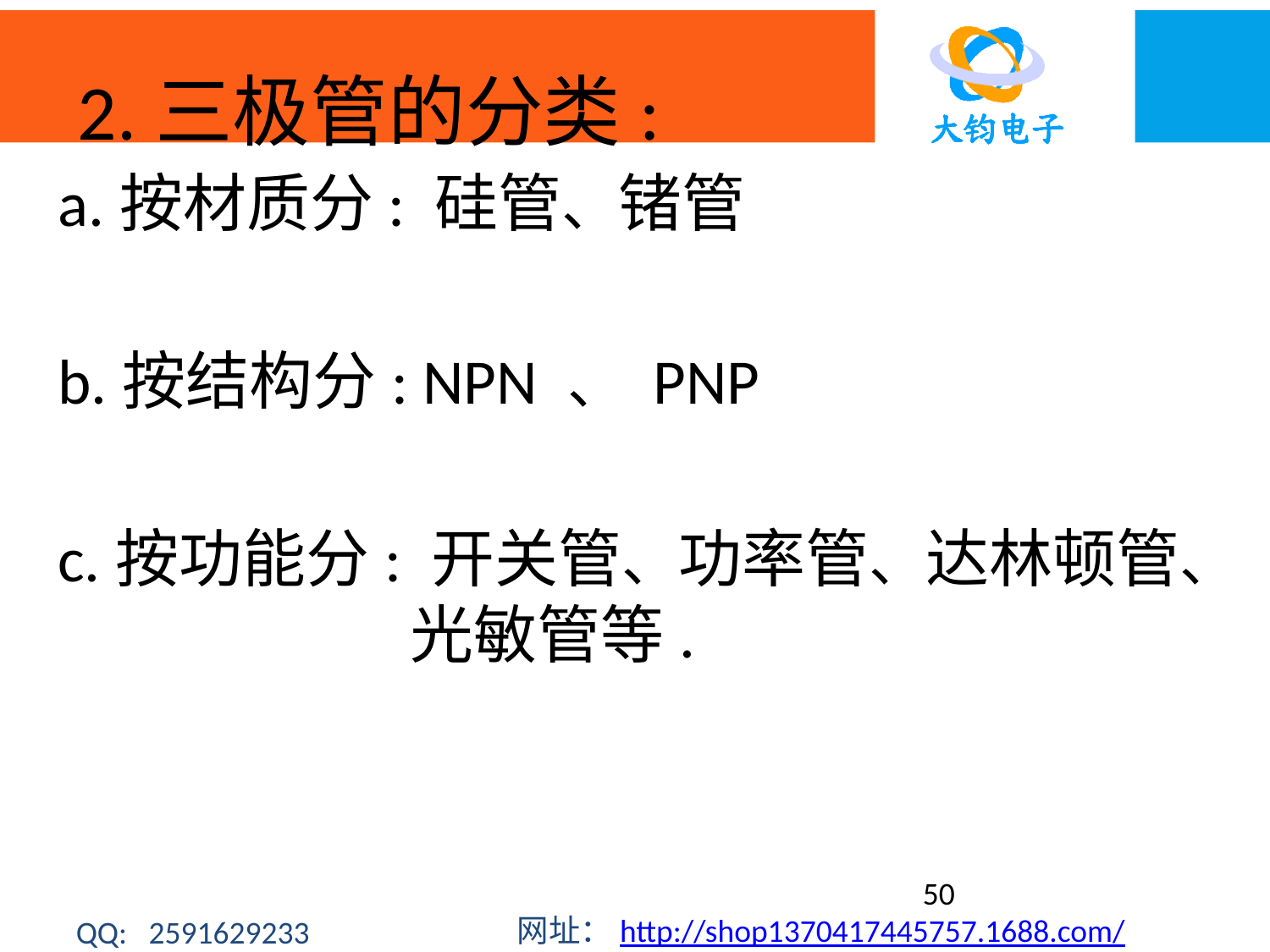

# 2.三极管的分类:
a.按材质分: 硅管、锗管

b.按结构分: NPN 、 PNP

c.按功能分: 开关管、功率管、达林顿管、		    光敏管等.
50